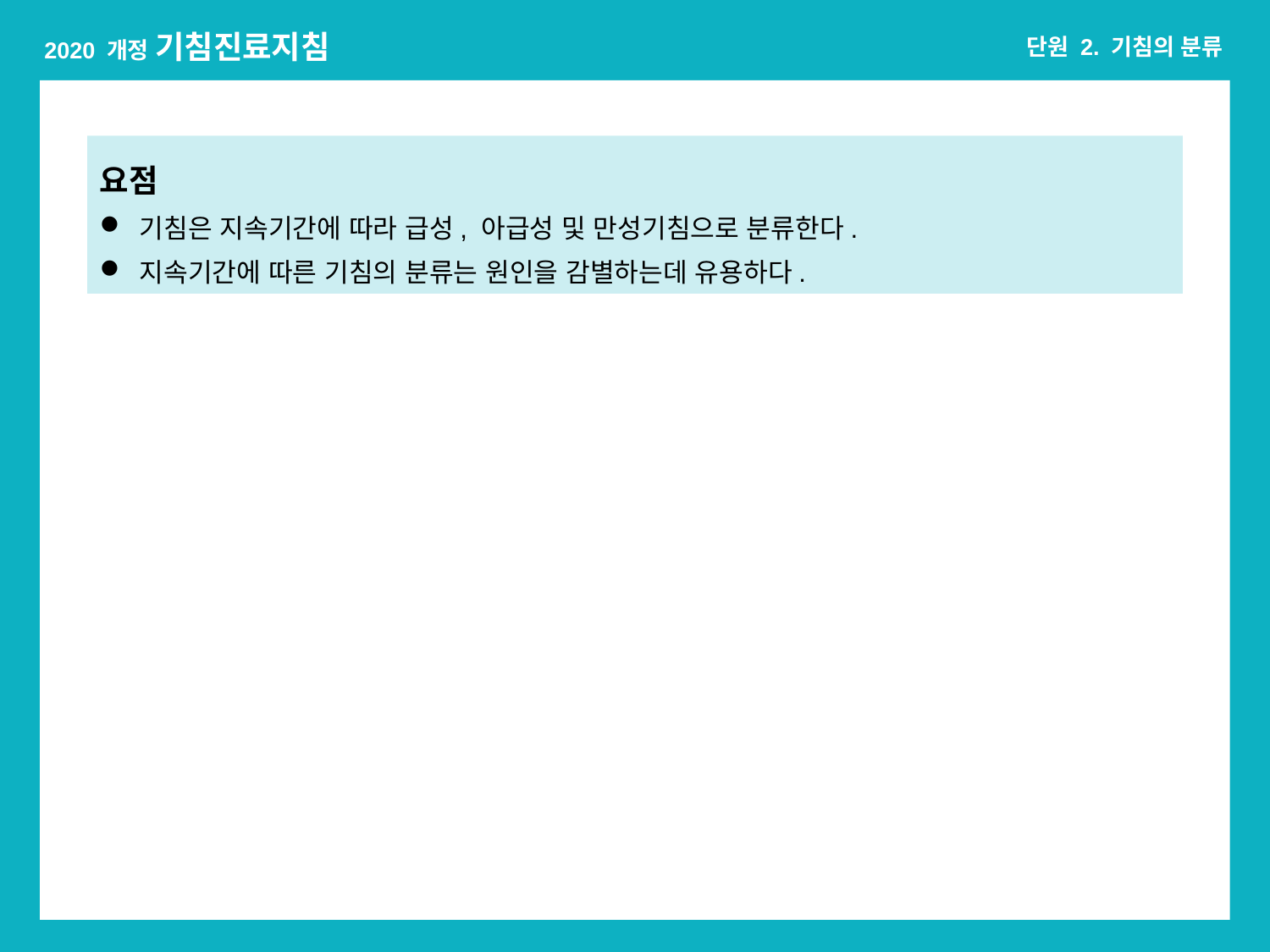

요점
기침은 지속기간에 따라 급성, 아급성 및 만성기침으로 분류한다.
지속기간에 따른 기침의 분류는 원인을 감별하는데 유용하다.